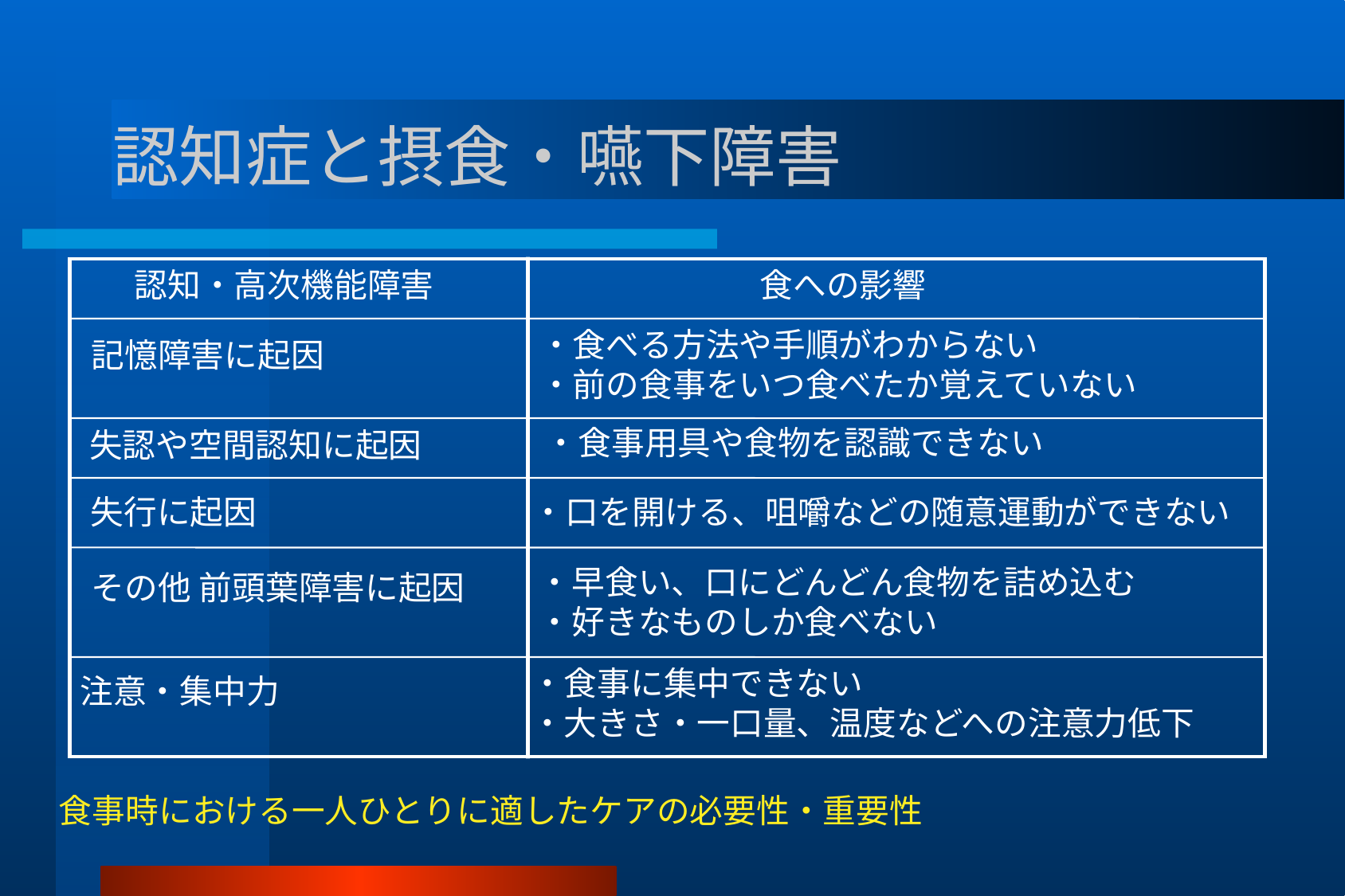

# 認知症と摂食・嚥下障害
認知・高次機能障害

食への影響

・食べる方法や手順がわからない
・前の食事をいつ食べたか覚えていない
記憶障害に起因
・食事用具や食物を認識できない

失認や空間認知に起因

失行に起因
・口を開ける、咀嚼などの随意運動ができない

・早食い、口にどんどん食物を詰め込む
・好きなものしか食べない
その他 前頭葉障害に起因

・食事に集中できない
・大きさ・一口量、温度などへの注意力低下
注意・集中力
食事時における一人ひとりに適したケアの必要性・重要性